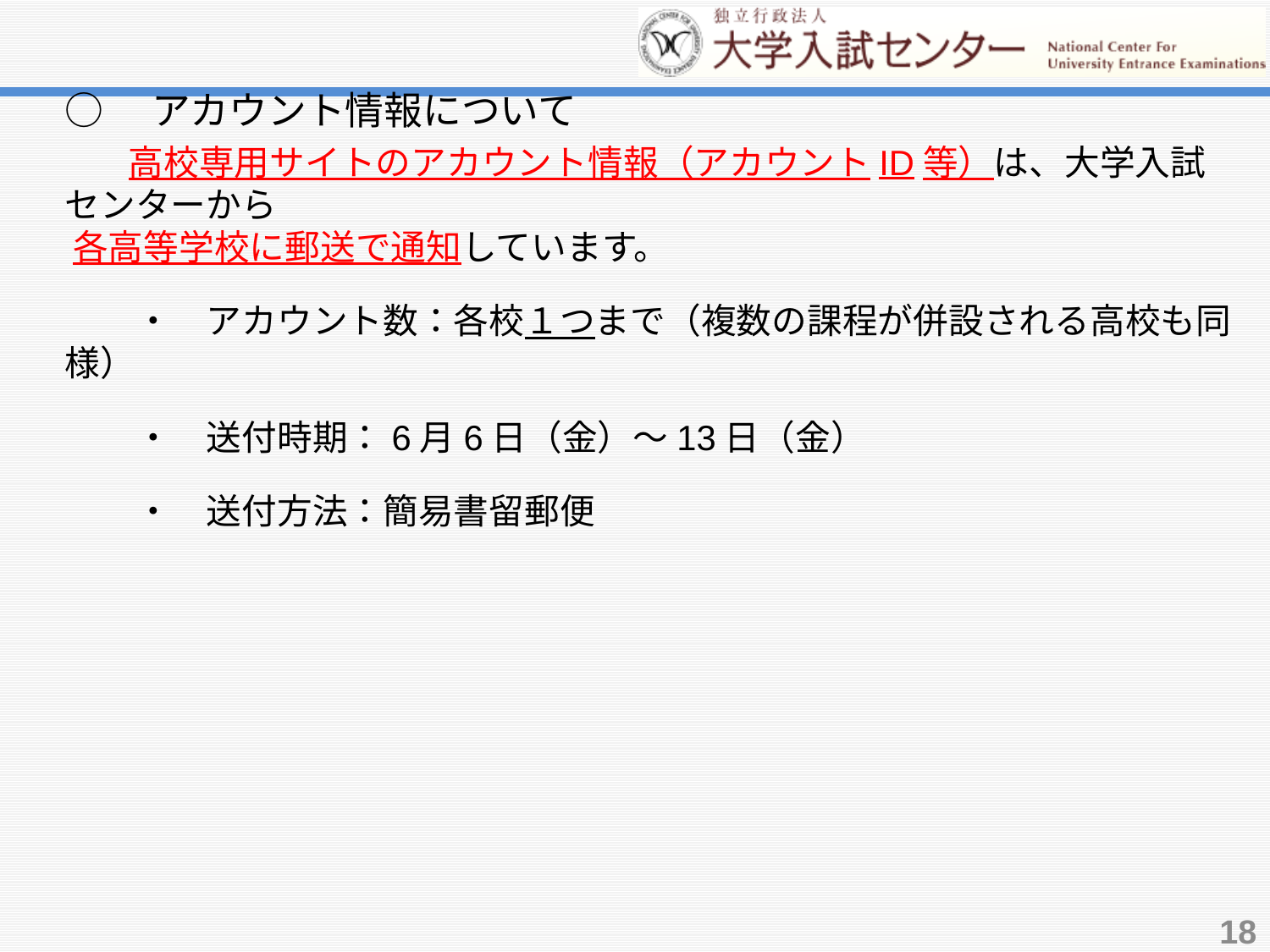

○　アカウント情報について
　　高校専用サイトのアカウント情報（アカウントID等）は、大学入試センターから
 各高等学校に郵送で通知しています。
　　・　アカウント数：各校１つまで（複数の課程が併設される高校も同様）
　　・　送付時期：6月6日（金）～13日（金）
　　・　送付方法：簡易書留郵便
18